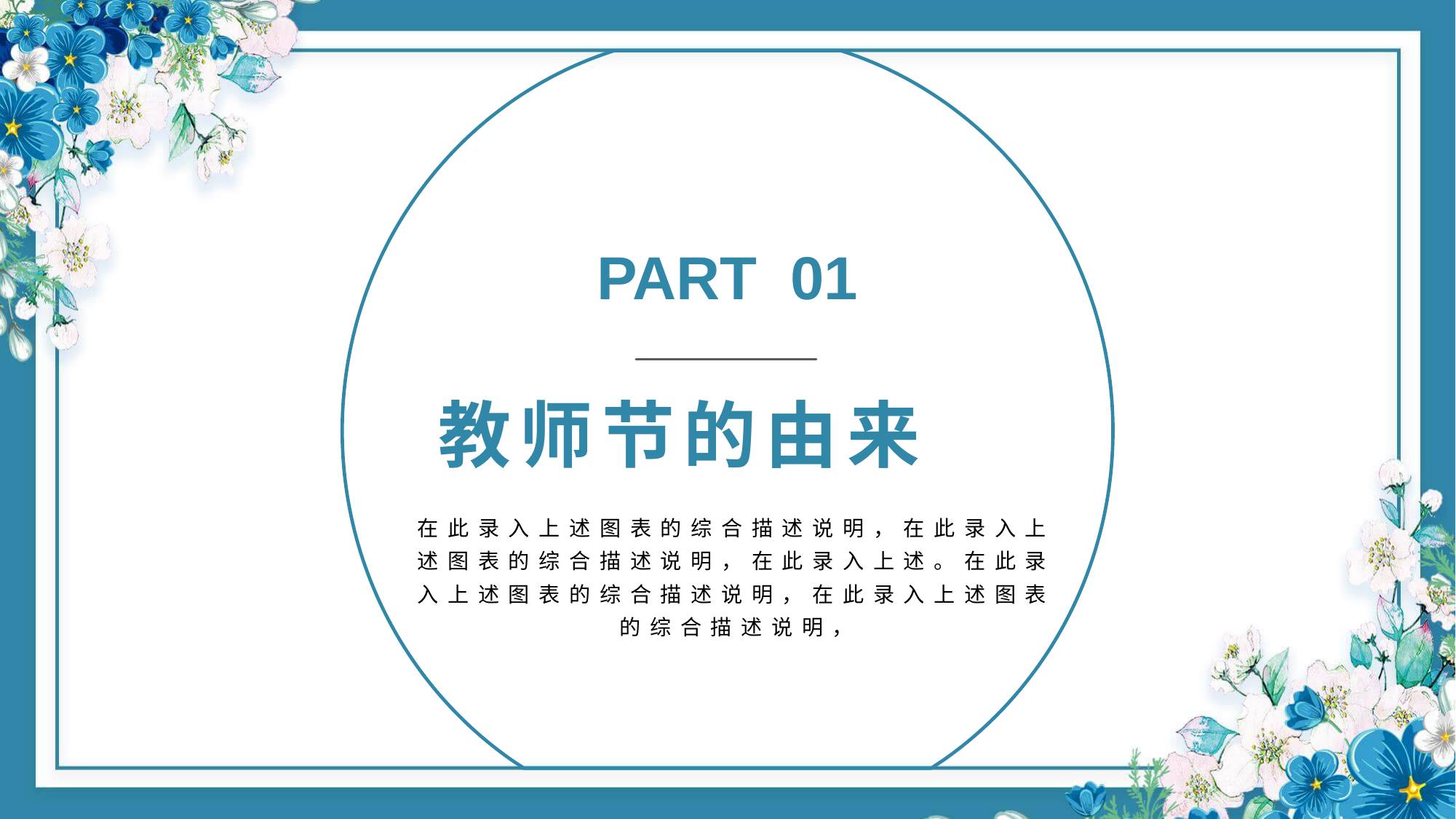

PART  01
教师节的由来
在此录入上述图表的综合描述说明，在此录入上述图表的综合描述说明，在此录入上述。在此录入上述图表的综合描述说明，在此录入上述图表的综合描述说明，